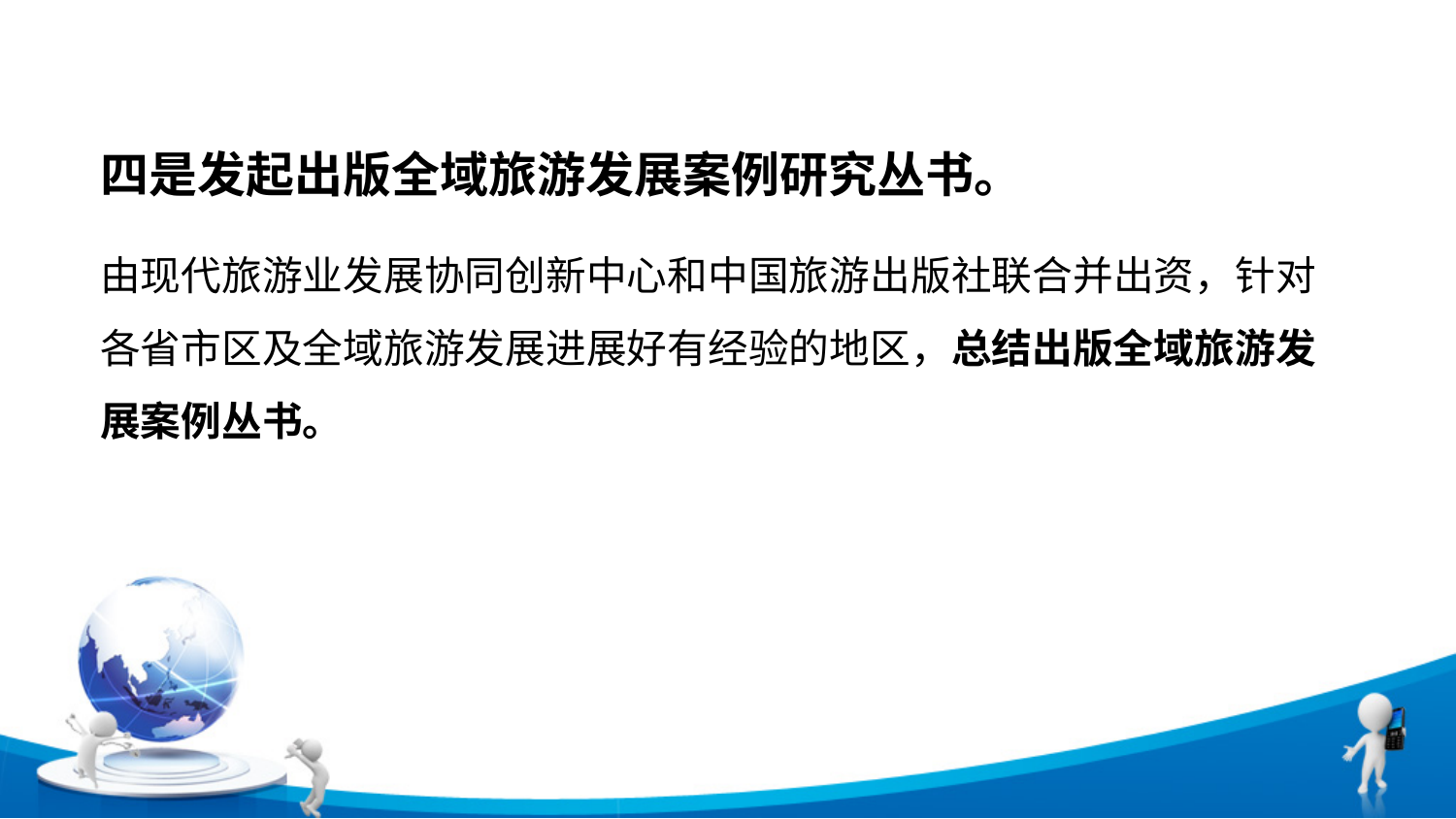

四是发起出版全域旅游发展案例研究丛书。
由现代旅游业发展协同创新中心和中国旅游出版社联合并出资，针对各省市区及全域旅游发展进展好有经验的地区，总结出版全域旅游发展案例丛书。